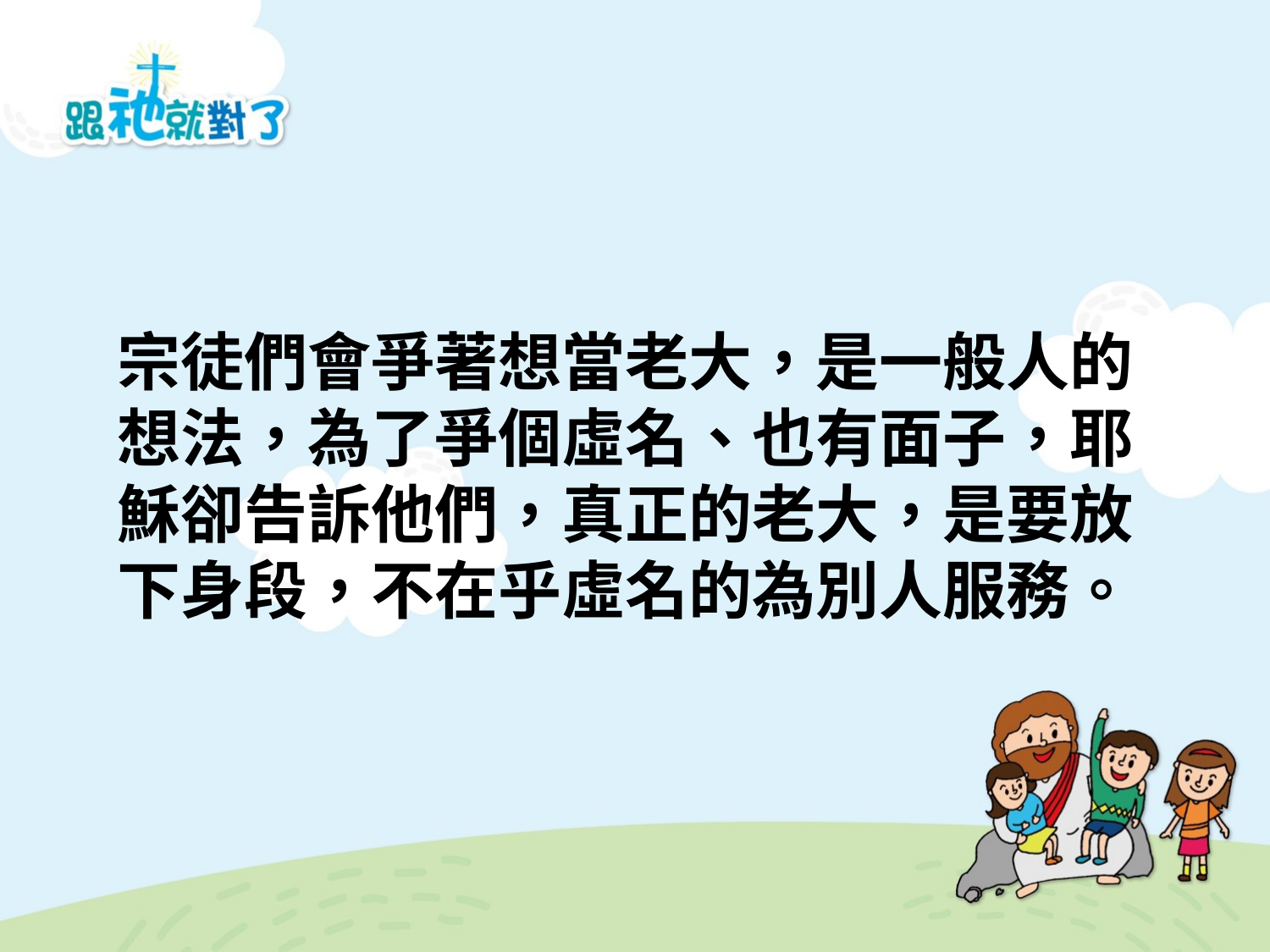

宗徒們會爭著想當老大，是一般人的想法，為了爭個虛名、也有面子，耶穌卻告訴他們，真正的老大，是要放下身段，不在乎虛名的為別人服務。